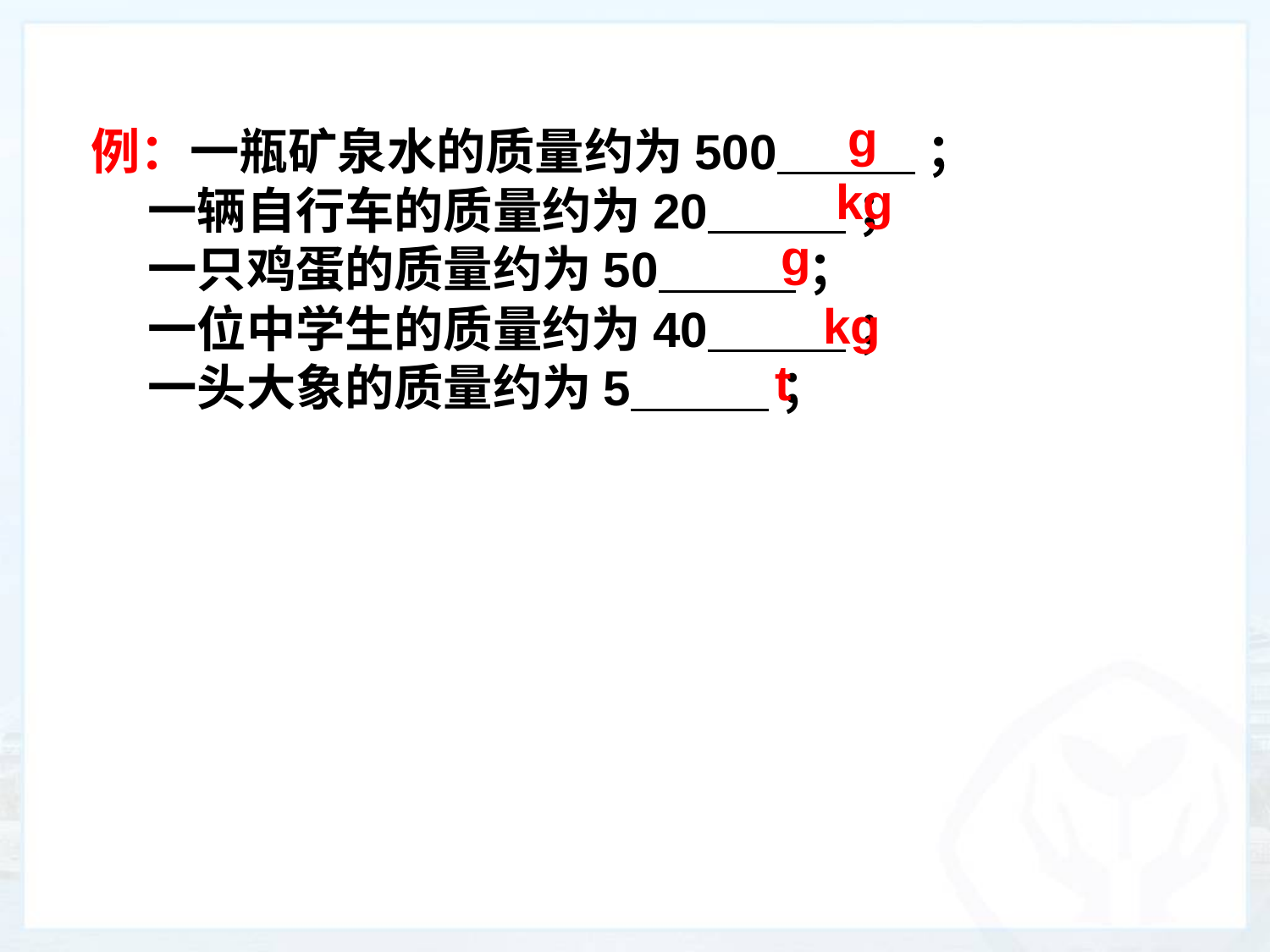

g
例：一瓶矿泉水的质量约为500          ；
    一辆自行车的质量约为20          ；
    一只鸡蛋的质量约为50          ；
    一位中学生的质量约为40          ；
    一头大象的质量约为5          ；

kg
g
kg
t